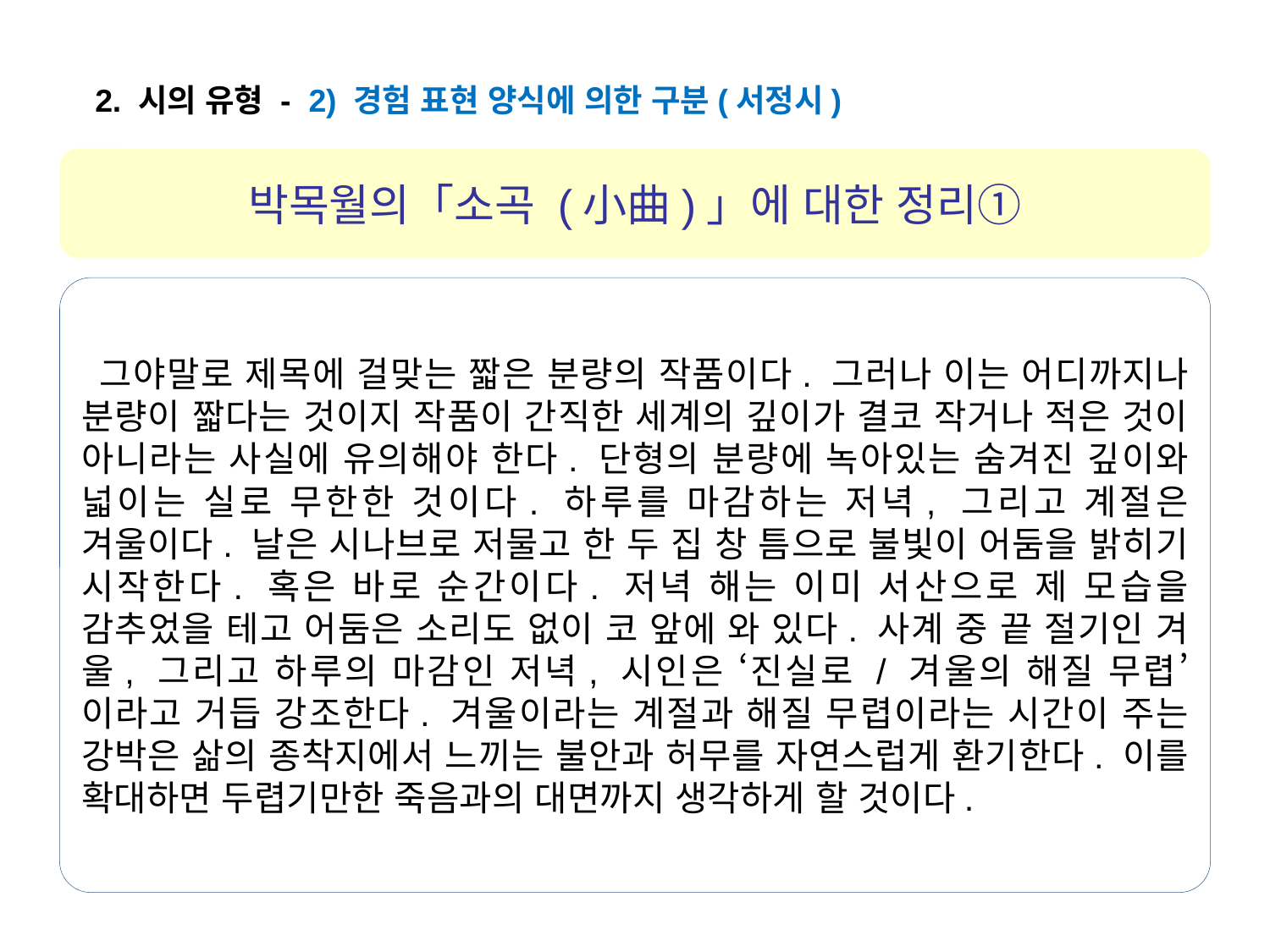

2. 시의 유형 -  2) 경험 표현 양식에 의한 구분(서정시)
박목월의「소곡 (小曲)」에 대한 정리①
 그야말로 제목에 걸맞는 짧은 분량의 작품이다. 그러나 이는 어디까지나 분량이 짧다는 것이지 작품이 간직한 세계의 깊이가 결코 작거나 적은 것이 아니라는 사실에 유의해야 한다. 단형의 분량에 녹아있는 숨겨진 깊이와 넓이는 실로 무한한 것이다. 하루를 마감하는 저녁, 그리고 계절은 겨울이다. 날은 시나브로 저물고 한 두 집 창 틈으로 불빛이 어둠을 밝히기 시작한다. 혹은 바로 순간이다. 저녁 해는 이미 서산으로 제 모습을 감추었을 테고 어둠은 소리도 없이 코 앞에 와 있다. 사계 중 끝 절기인 겨울, 그리고 하루의 마감인 저녁, 시인은 ‘진실로 / 겨울의 해질 무렵’이라고 거듭 강조한다. 겨울이라는 계절과 해질 무렵이라는 시간이 주는 강박은 삶의 종착지에서 느끼는 불안과 허무를 자연스럽게 환기한다. 이를 확대하면 두렵기만한 죽음과의 대면까지 생각하게 할 것이다.